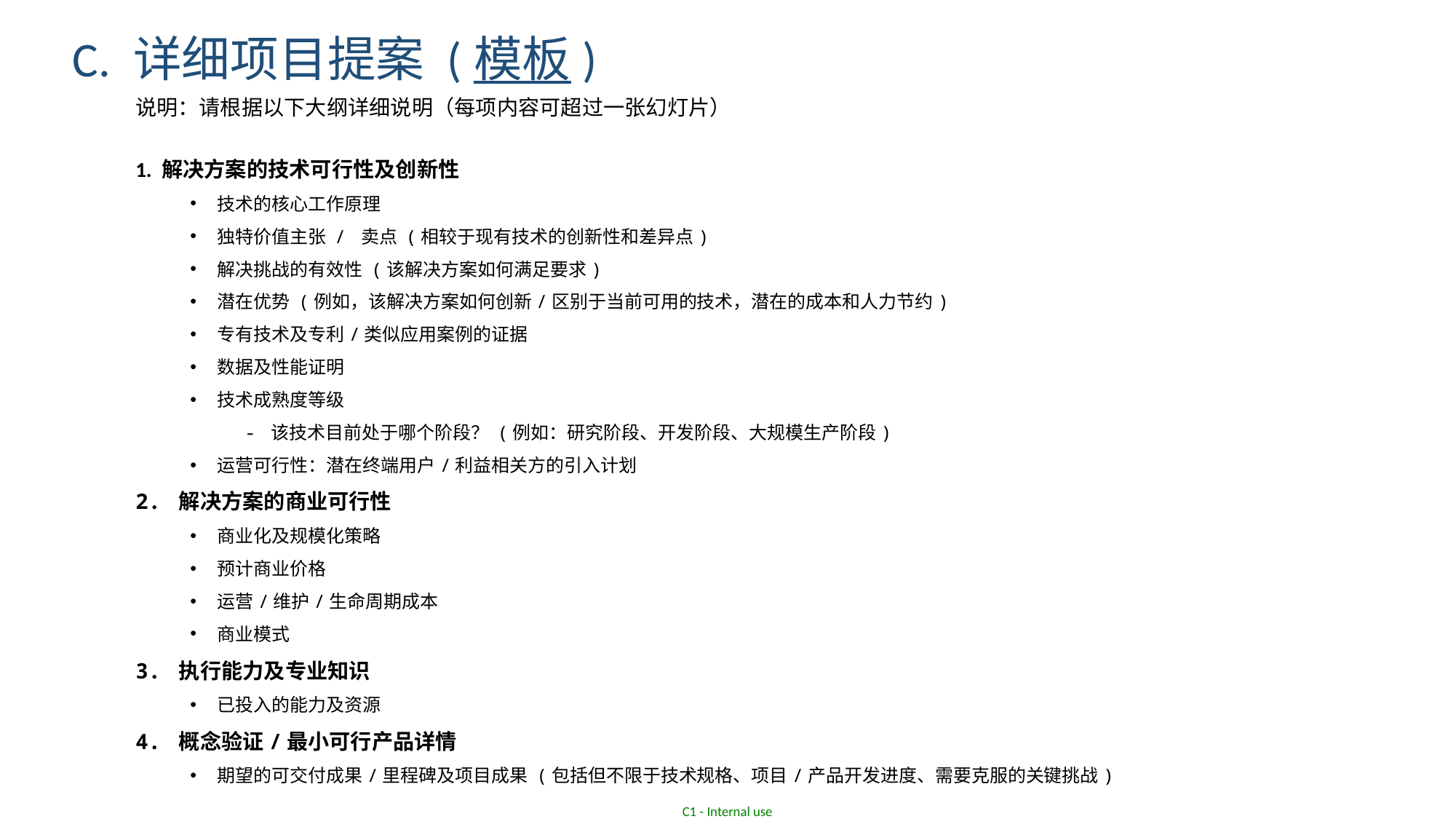

# C. 详细项目提案 (模板)
说明：请根据以下大纲详细说明（每项内容可超过一张幻灯片）
1. 解决方案的技术可行性及创新性
技术的核心工作原理
独特价值主张 / 卖点 (相较于现有技术的创新性和差异点)
解决挑战的有效性 (该解决方案如何满足要求)
潜在优势 (例如，该解决方案如何创新/区别于当前可用的技术，潜在的成本和人力节约)
专有技术及专利/类似应用案例的证据
数据及性能证明
技术成熟度等级
- 该技术目前处于哪个阶段？ (例如：研究阶段、开发阶段、大规模生产阶段)
运营可行性：潜在终端用户/利益相关方的引入计划
2. 解决方案的商业可行性
商业化及规模化策略
预计商业价格
运营/维护/生命周期成本
商业模式
3. 执行能力及专业知识
已投入的能力及资源
4. 概念验证/最小可行产品详情
期望的可交付成果/里程碑及项目成果 (包括但不限于技术规格、项目/产品开发进度、需要克服的关键挑战)